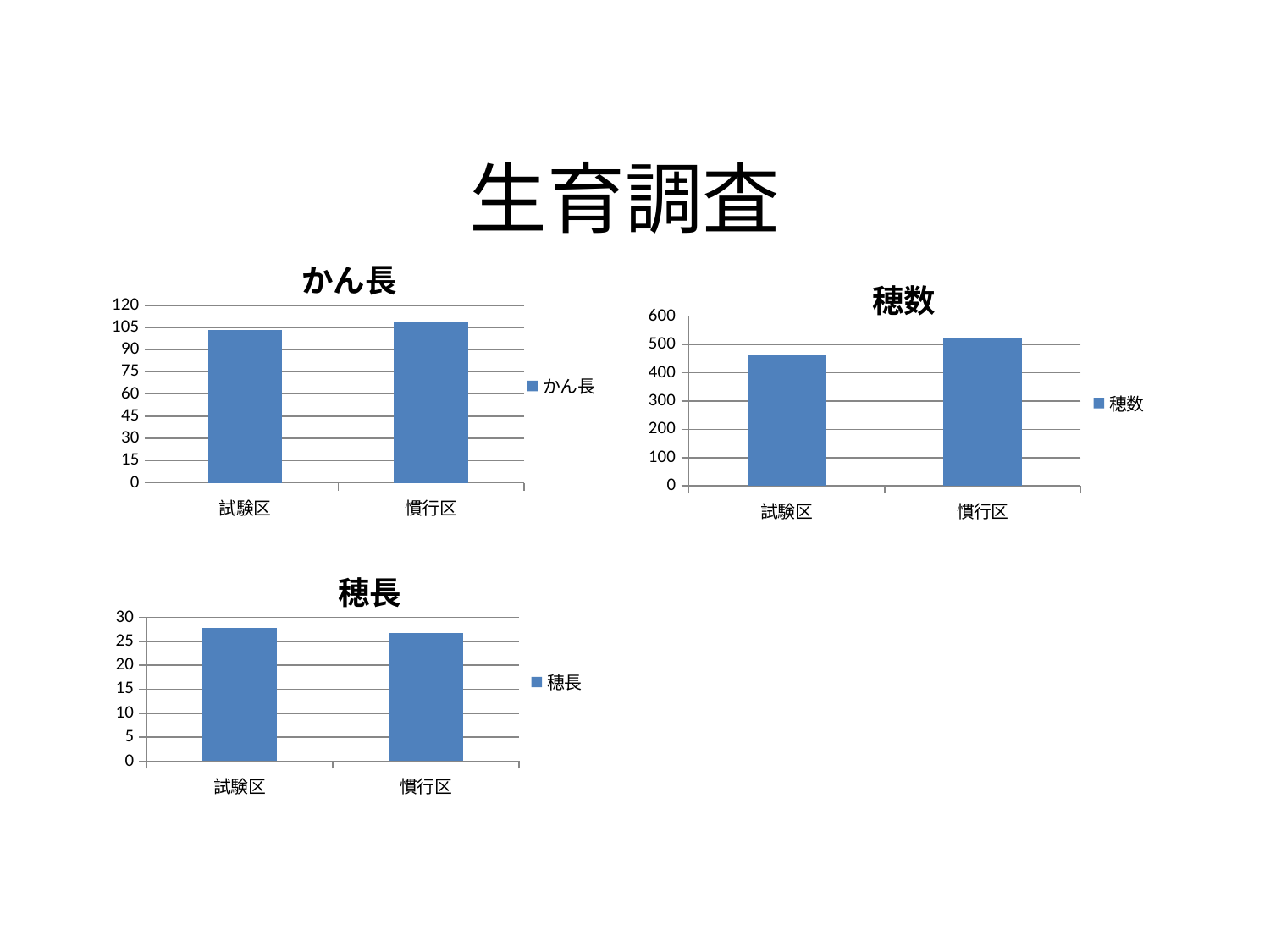

# 生育調査

### Chart:

| Category | かん長 |
|---|---|
| 試験区 | 103.4 |
| 慣行区 | 108.5 |

### Chart:

| Category | 穂数 |
|---|---|
| 試験区 | 464.0 |
| 慣行区 | 523.6 |

### Chart:

| Category | 穂長 |
|---|---|
| 試験区 | 27.8 |
| 慣行区 | 26.7 |